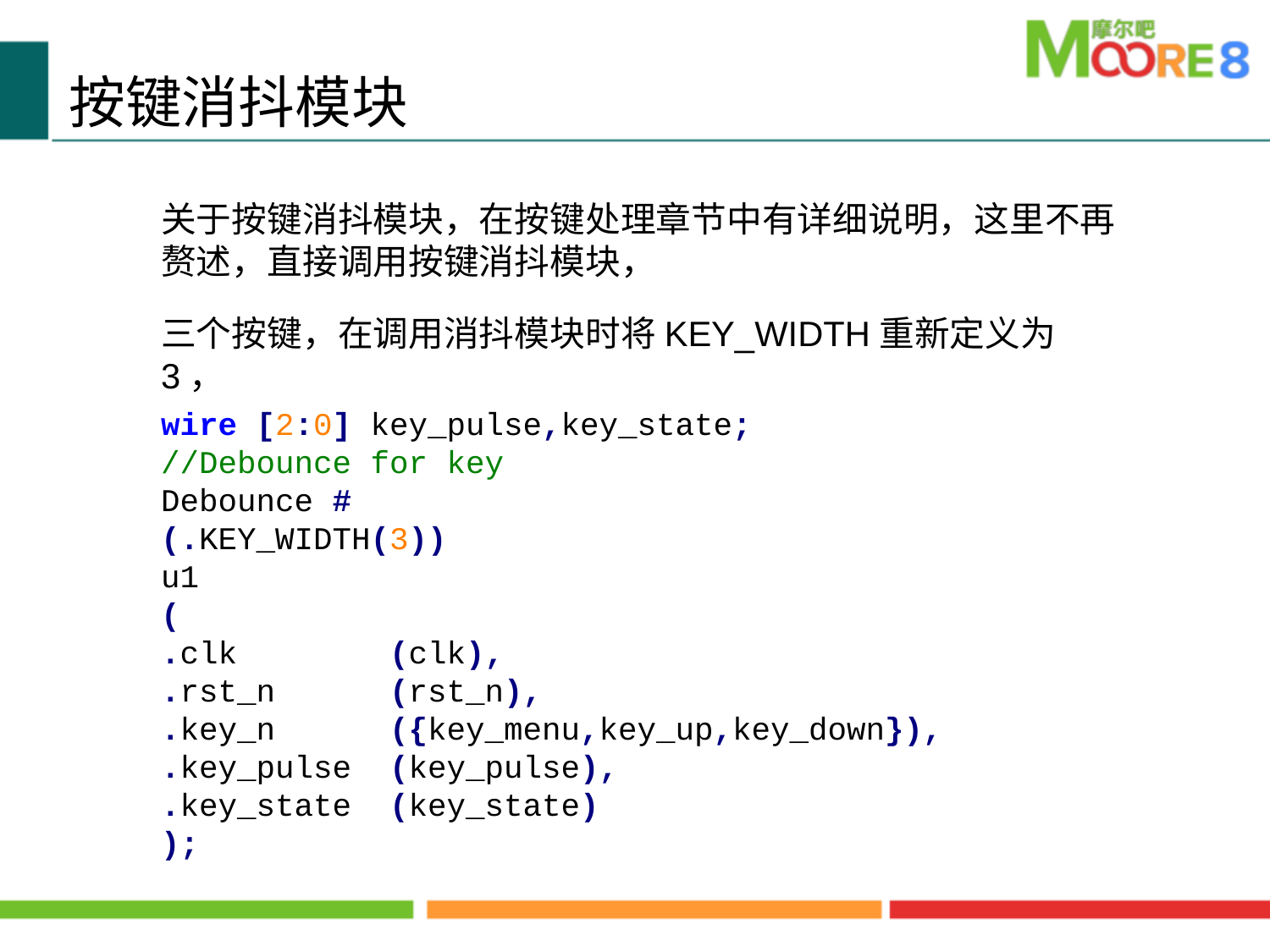

按键消抖模块
关于按键消抖模块，在按键处理章节中有详细说明，这里不再赘述，直接调用按键消抖模块，

三个按键，在调用消抖模块时将KEY_WIDTH重新定义为3，
wire [2:0] key_pulse,key_state;
//Debounce for key
Debounce #
(.KEY_WIDTH(3))
u1
(
.clk        (clk),
.rst_n      (rst_n),
.key_n      ({key_menu,key_up,key_down}),
.key_pulse  (key_pulse),
.key_state  (key_state)
);